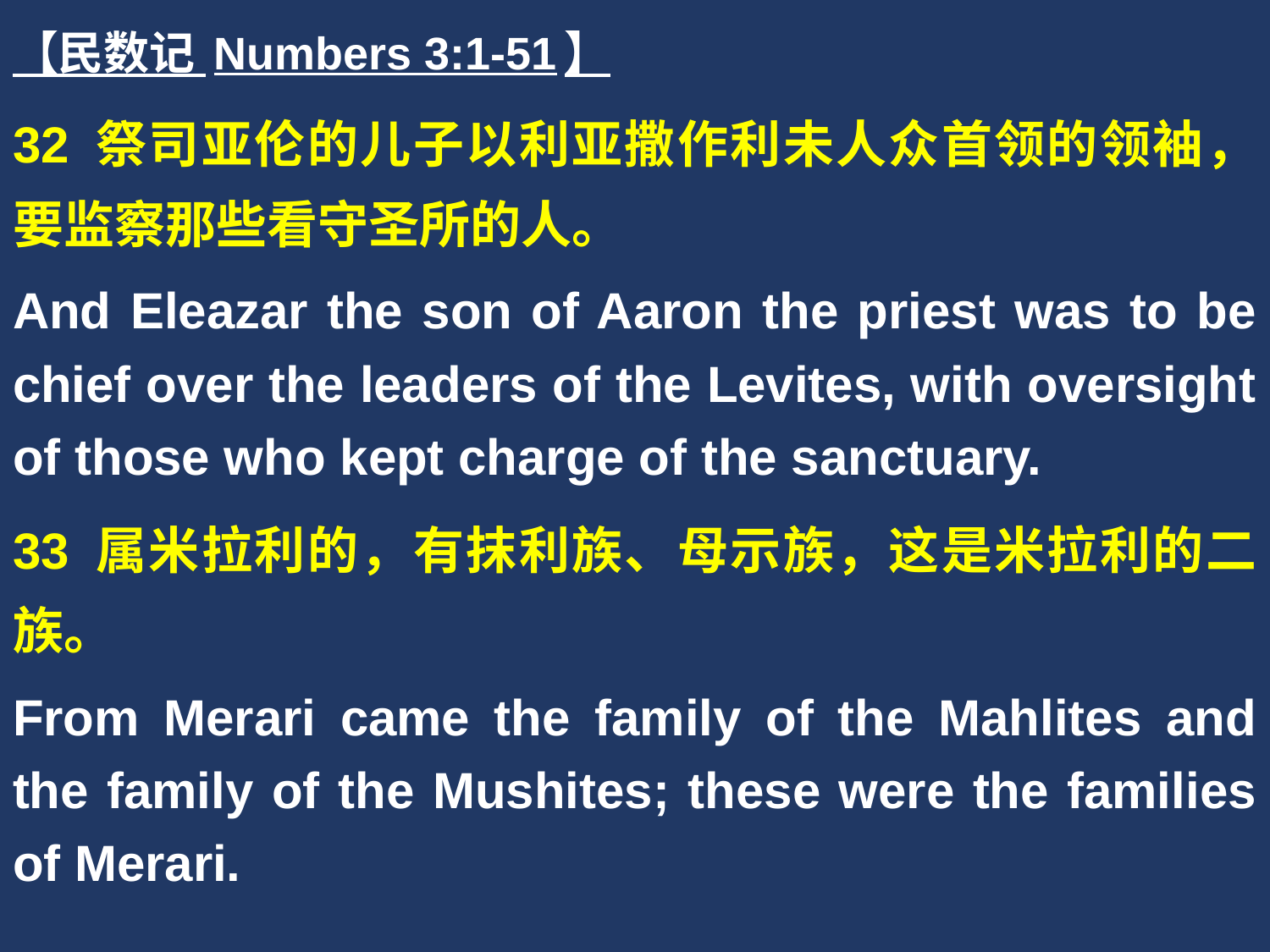

【民数记 Numbers 3:1-51】
32 祭司亚伦的儿子以利亚撒作利未人众首领的领袖，要监察那些看守圣所的人。
And Eleazar the son of Aaron the priest was to be chief over the leaders of the Levites, with oversight of those who kept charge of the sanctuary.
33 属米拉利的，有抹利族、母示族，这是米拉利的二族。
From Merari came the family of the Mahlites and the family of the Mushites; these were the families of Merari.